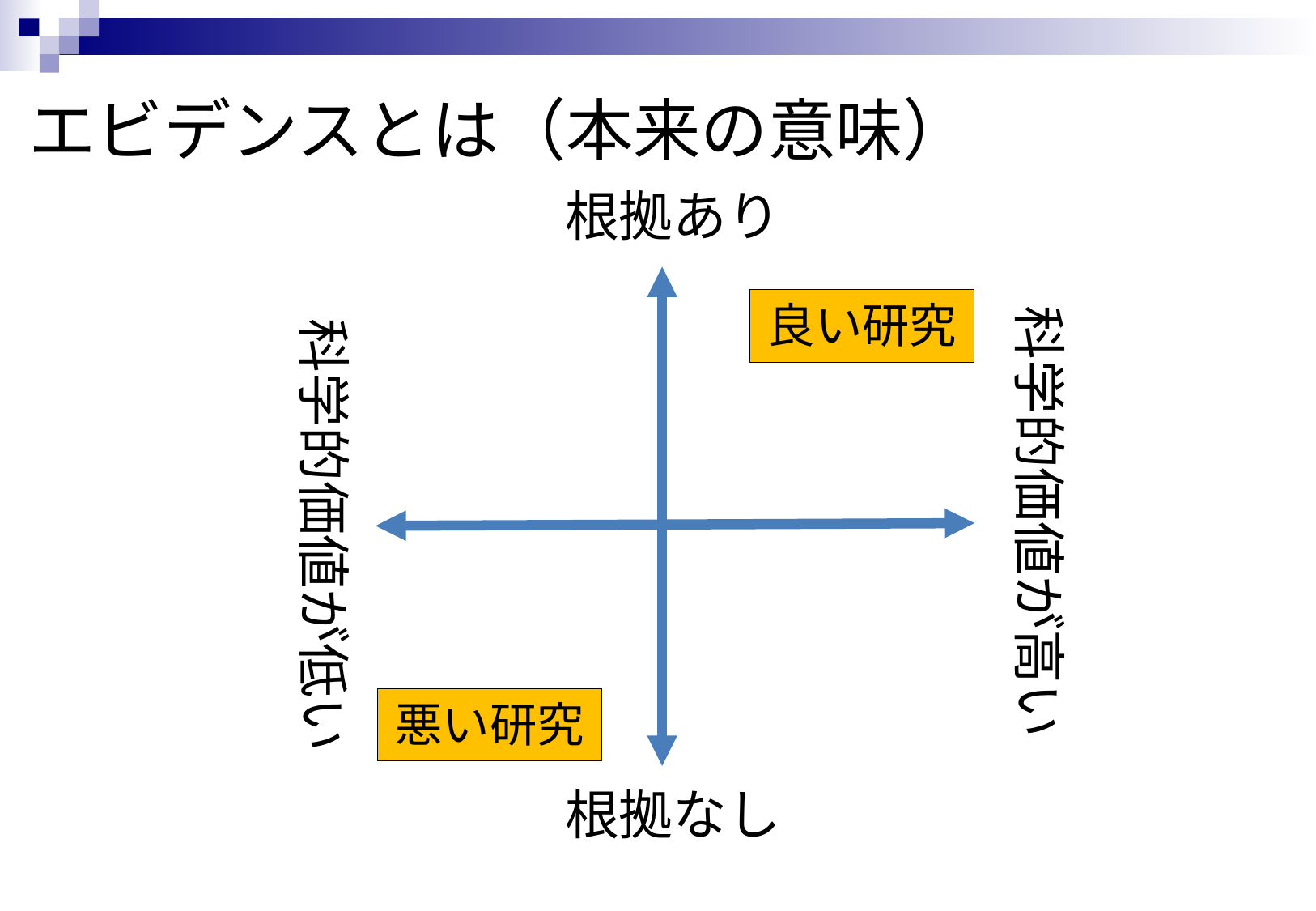

エビデンスとは（本来の意味）
根拠あり
良い研究
科学的価値が高い
科学的価値が低い
根拠なし
悪い研究